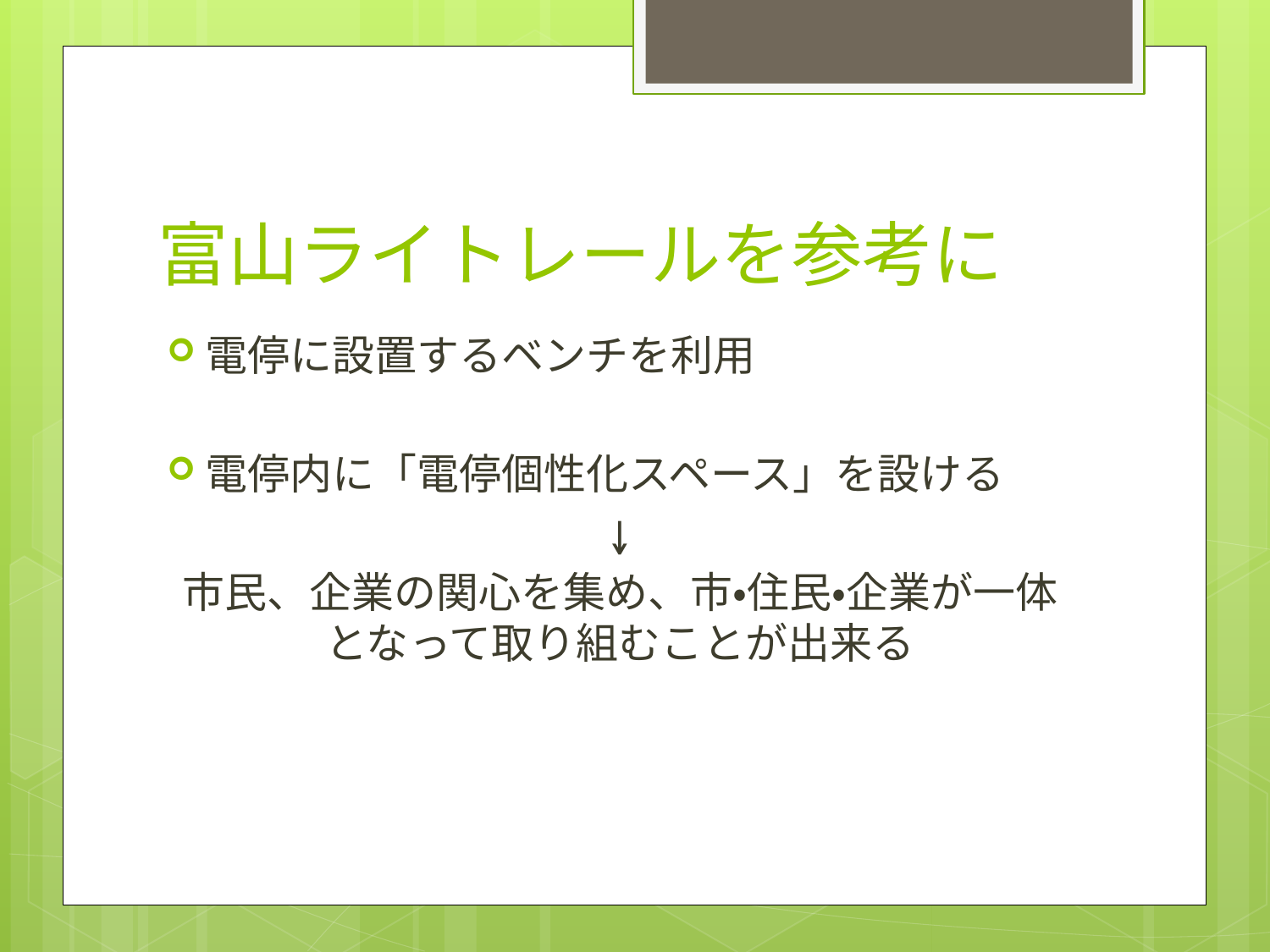

# 富山ライトレールを参考に
電停に設置するベンチを利用

電停内に「電停個性化スペース」を設ける
↓
市民、企業の関心を集め、市・住民・企業が一体となって取り組むことが出来る